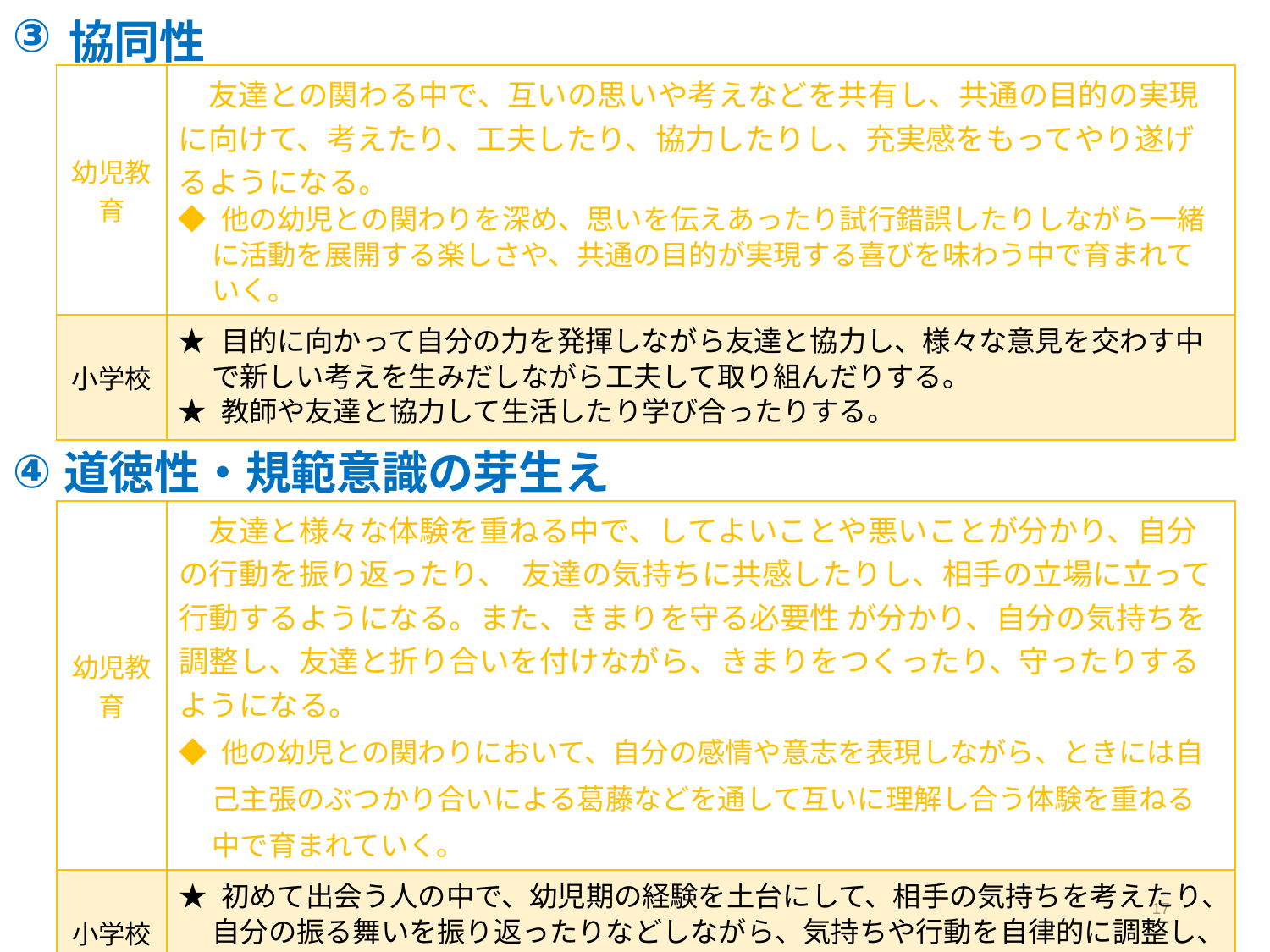

③
協同性
| 幼児教育 | 友達との関わる中で、互いの思いや考えなどを共有し、共通の目的の実現に向けて、考えたり、工夫したり、協力したりし、充実感をもってやり遂げるようになる。　 ◆ 他の幼児との関わりを深め、思いを伝えあったり試行錯誤したりしながら一緒 に活動を展開する楽しさや、共通の目的が実現する喜びを味わう中で育まれて いく。 |
| --- | --- |
| 小学校 | ★ 目的に向かって自分の力を発揮しながら友達と協力し、様々な意見を交わす中 で新しい考えを生みだしながら工夫して取り組んだりする。 ★ 教師や友達と協力して生活したり学び合ったりする。 |
④
道徳性・規範意識の芽生え
| 幼児教育 | 友達と様々な体験を重ねる中で、してよいことや悪いことが分かり、自分の行動を振り返ったり、 友達の気持ちに共感したりし、相手の立場に立って行動するようになる。また、きまりを守る必要性 が分かり、自分の気持ちを調整し、友達と折り合いを付けながら、きまりをつくったり、守ったりするようになる。 ◆ 他の幼児との関わりにおいて、自分の感情や意志を表現しながら、ときには自 己主張のぶつかり合いによる葛藤などを通して互いに理解し合う体験を重ねる 中で育まれていく。 |
| --- | --- |
| 小学校 | ★ 初めて出会う人の中で、幼児期の経験を土台にして、相手の気持ちを考えたり、 自分の振る舞いを振り返ったりなどしながら、気持ちや行動を自律的に調整し、 学校生活を楽しくしていこうとする。 |
17